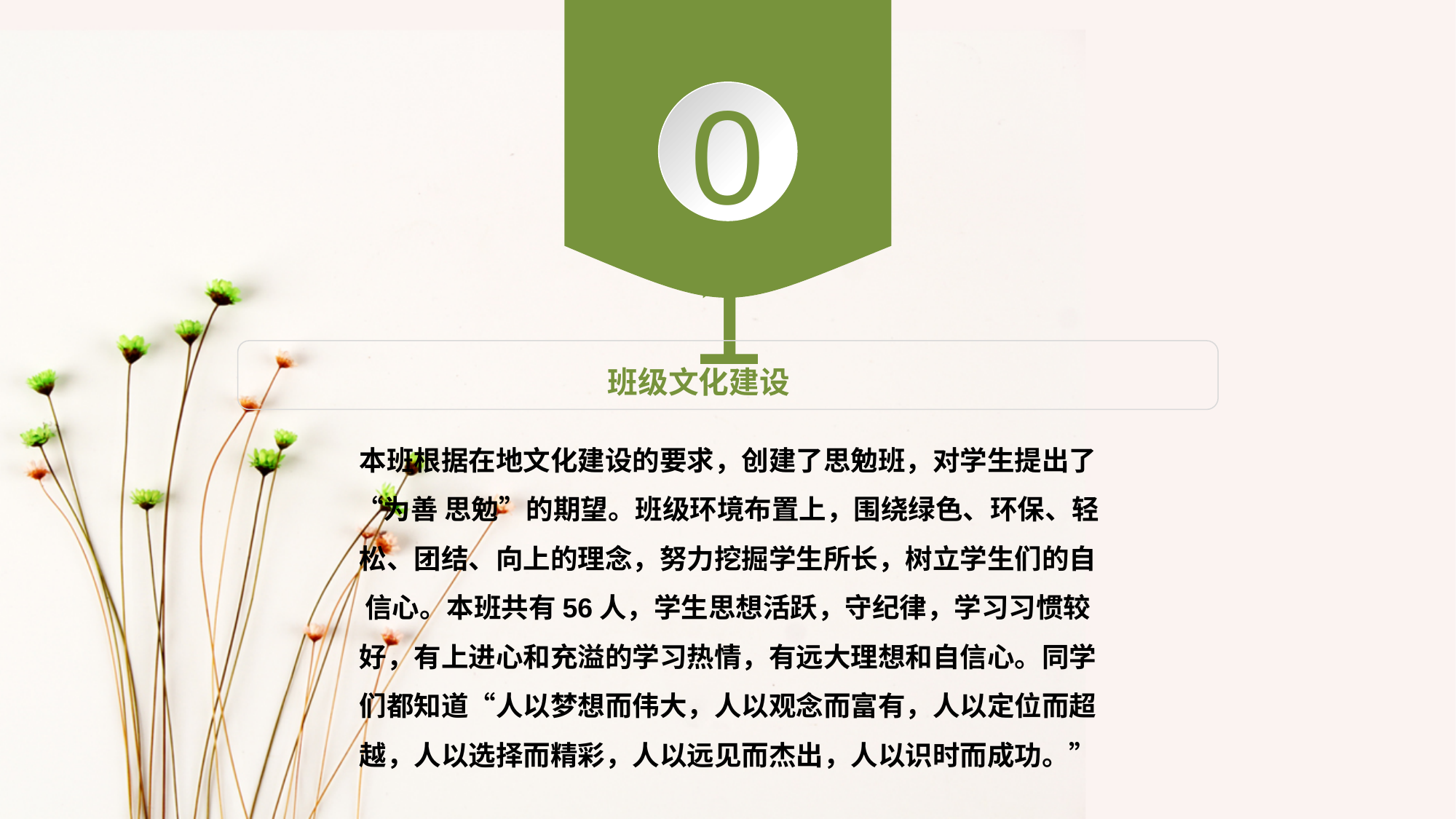

01

班级文化建设
本班根据在地文化建设的要求，创建了思勉班，对学生提出了“为善 思勉”的期望。班级环境布置上，围绕绿色、环保、轻松、团结、向上的理念，努力挖掘学生所长，树立学生们的自信心。本班共有56人，学生思想活跃，守纪律，学习习惯较好，有上进心和充溢的学习热情，有远大理想和自信心。同学们都知道“人以梦想而伟大，人以观念而富有，人以定位而超越，人以选择而精彩，人以远见而杰出，人以识时而成功。”